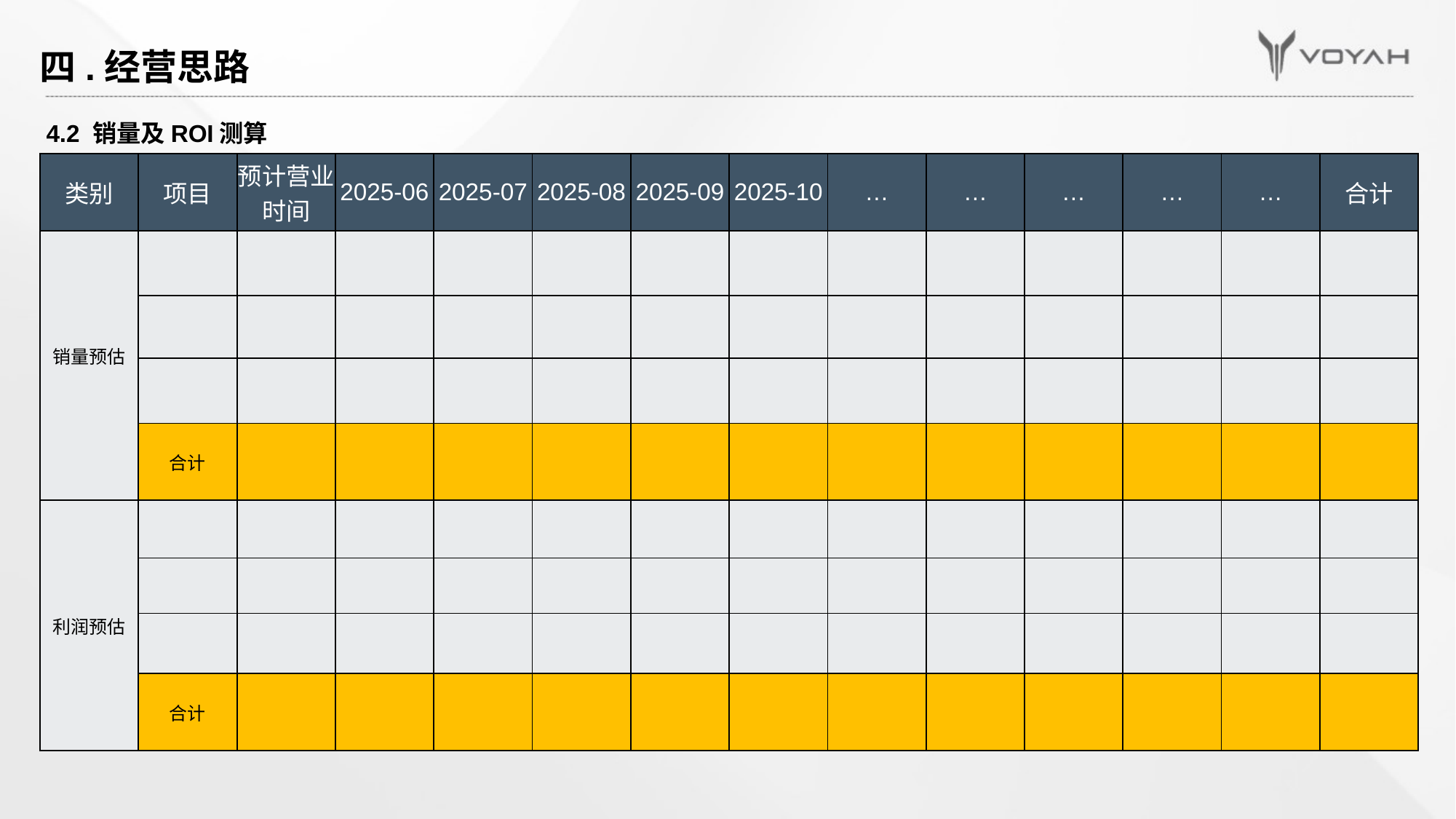

四.经营思路
# 4.2 销量及ROI测算
| 类别 | 项目 | 预计营业时间 | 2025-06 | 2025-07 | 2025-08 | 2025-09 | 2025-10 | … | … | … | … | … | 合计 |
| --- | --- | --- | --- | --- | --- | --- | --- | --- | --- | --- | --- | --- | --- |
| 销量预估 |  |  |  |  |  |  |  |  |  |  |  |  |  |
|  |  |  |  |  |  |  |  |  |  |  |  |  |  |
|  |  |  |  |  |  |  |  |  |  |  |  |  |  |
|  | 合计 |  |  |  |  |  |  |  |  |  |  |  |  |
| 利润预估 |  |  |  |  |  |  |  |  |  |  |  |  |  |
|  |  |  |  |  |  |  |  |  |  |  |  |  |  |
|  |  |  |  |  |  |  |  |  |  |  |  |  |  |
|  | 合计 |  |  |  |  |  |  |  |  |  |  |  |  |